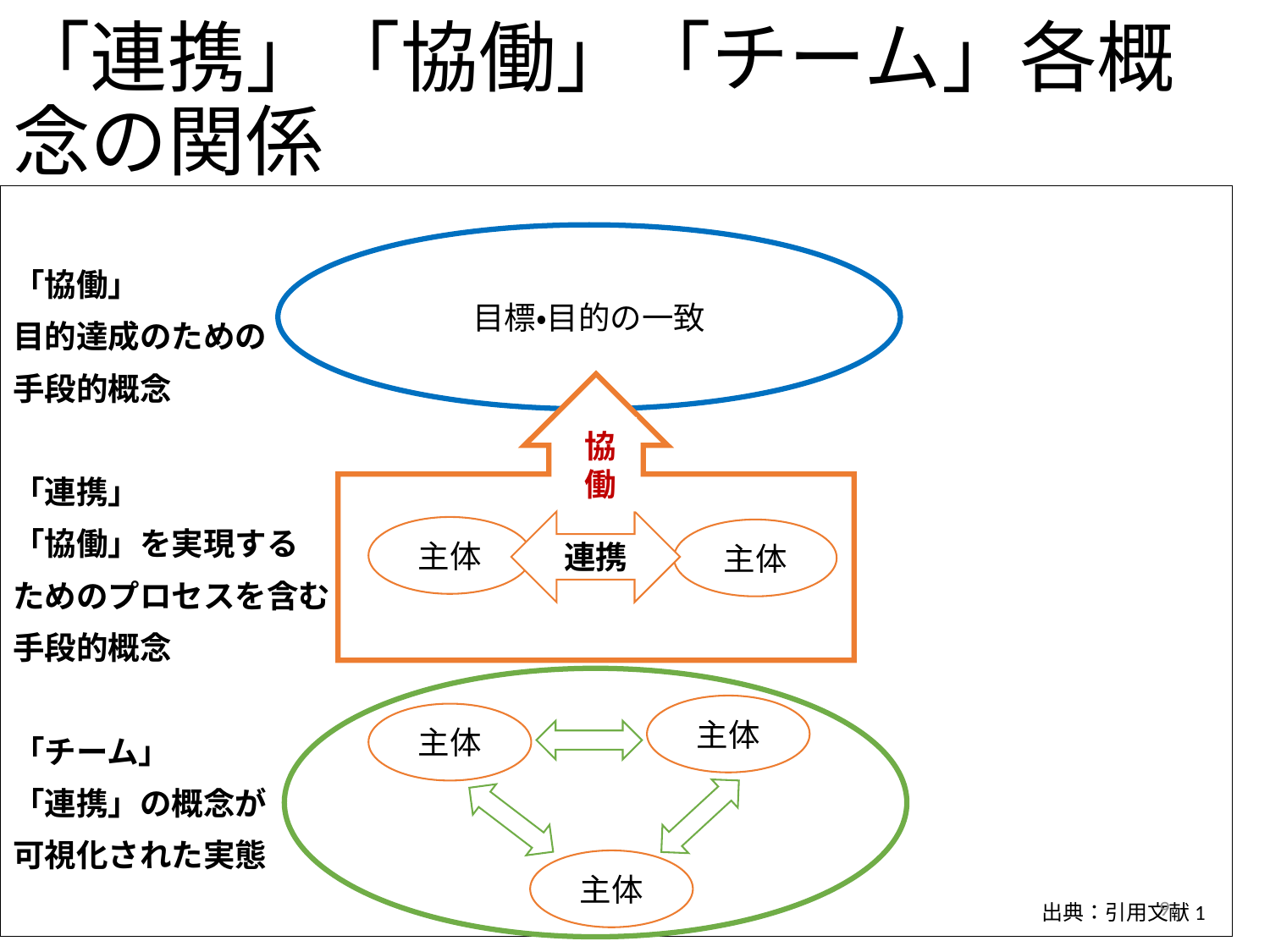

# 「連携」「協働」「チーム」各概念の関係

「協働」
目的達成のための
手段的概念

「連携」
「協働」を実現する
ためのプロセスを含む
手段的概念

「チーム」
「連携」の概念が
可視化された実態

目標・目的の一致

協働
連携
主体
主体

主体
主体

主体
9
出典：引用文献1